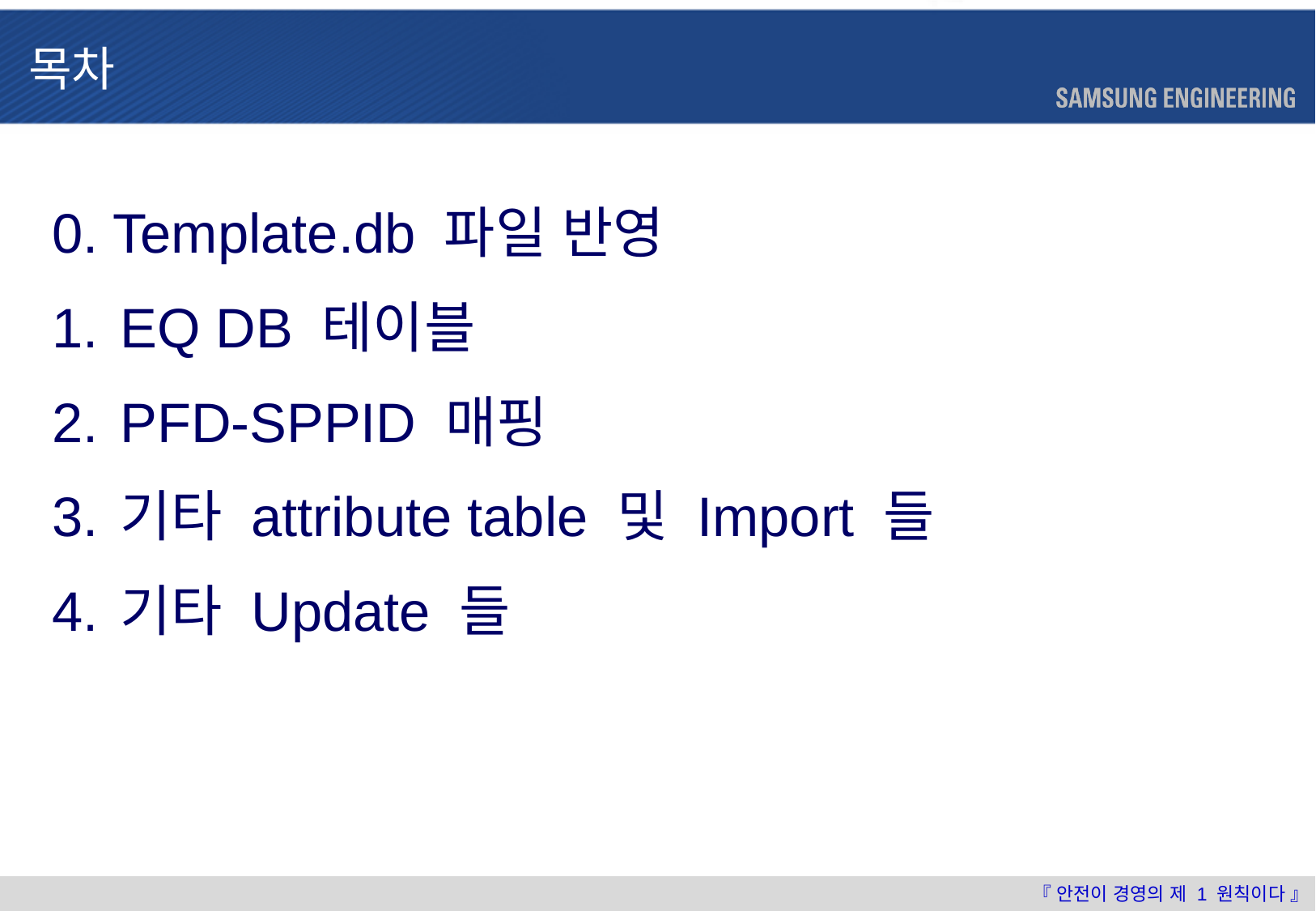

목차
0. Template.db 파일 반영
EQ DB 테이블
PFD-SPPID 매핑
기타 attribute table 및 Import 들
기타 Update 들